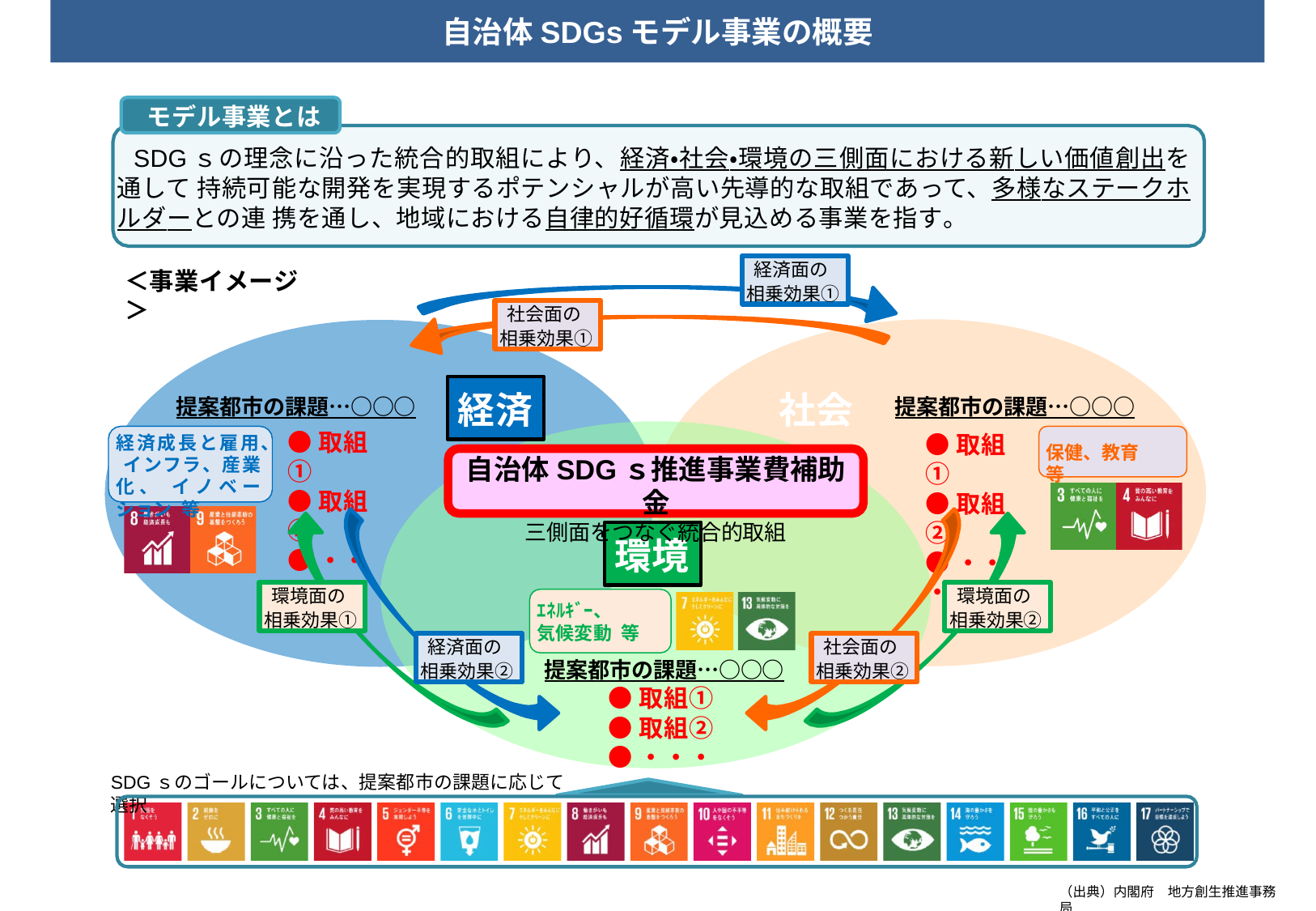

自治体SDGsモデル事業の概要

モデル事業とは
SDGｓの理念に沿った統合的取組により、経済・社会・環境の三側面における新しい価値創出を通して 持続可能な開発を実現するポテンシャルが高い先導的な取組であって、多様なステークホルダーとの連 携を通し、地域における自律的好循環が見込める事業を指す。

経済面の
相乗効果①
＜事業イメージ＞

社会面の
相乗効果①

経済	社会
提案都市の課題…○○○
提案都市の課題…○○○

●取組①
●取組②
●・・・
●取組①
●取組②
●・・・
経済成長と雇用、 インフラ、産業化、 イノベーション 等
保健、教育 等

自治体SDGｓ推進事業費補助金
三側面をつなぐ統合的取組

環境
環境面の
相乗効果①
環境面の
相乗効果②

ｴﾈﾙｷﾞｰ、
気候変動 等
経済面の
相乗効果②
社会面の
相乗効果②

提案都市の課題…○○○
●取組①
●取組②
●・・・

SDGｓのゴールについては、提案都市の課題に応じて選択

（出典）内閣府　地方創生推進事務局